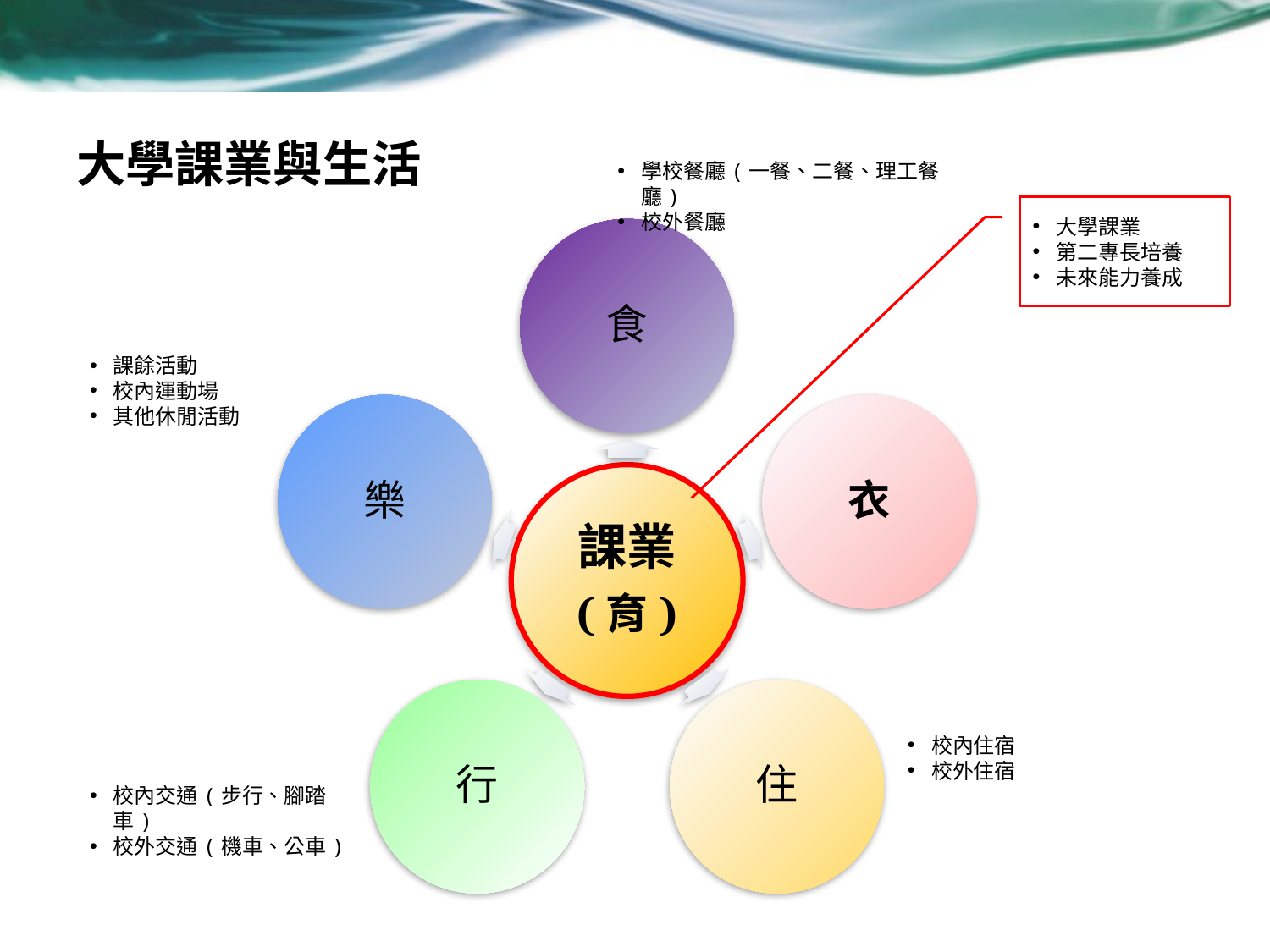

# 大學課業與生活
學校餐廳(一餐、二餐、理工餐廳)
校外餐廳
大學課業
第二專長培養
未來能力養成
課業
(育)

食

衣

住

行

樂
課餘活動
校內運動場
其他休閒活動
校內住宿
校外住宿
校內交通(步行、腳踏車)
校外交通(機車、公車)